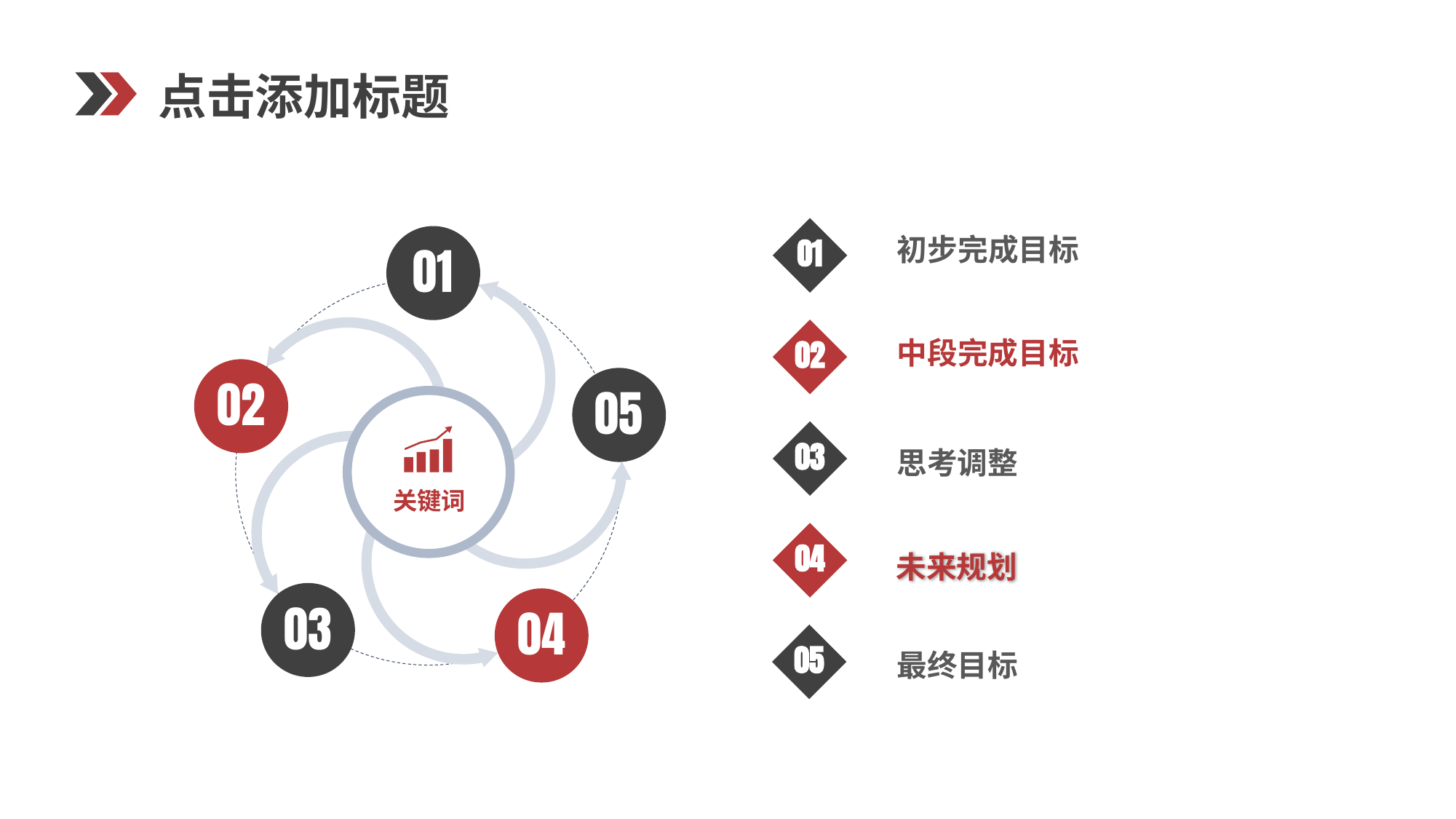

点击添加标题

01
01

02
05

关键词
03
04

02

03

04

05
初步完成目标
中段完成目标
思考调整
未来规划
最终目标